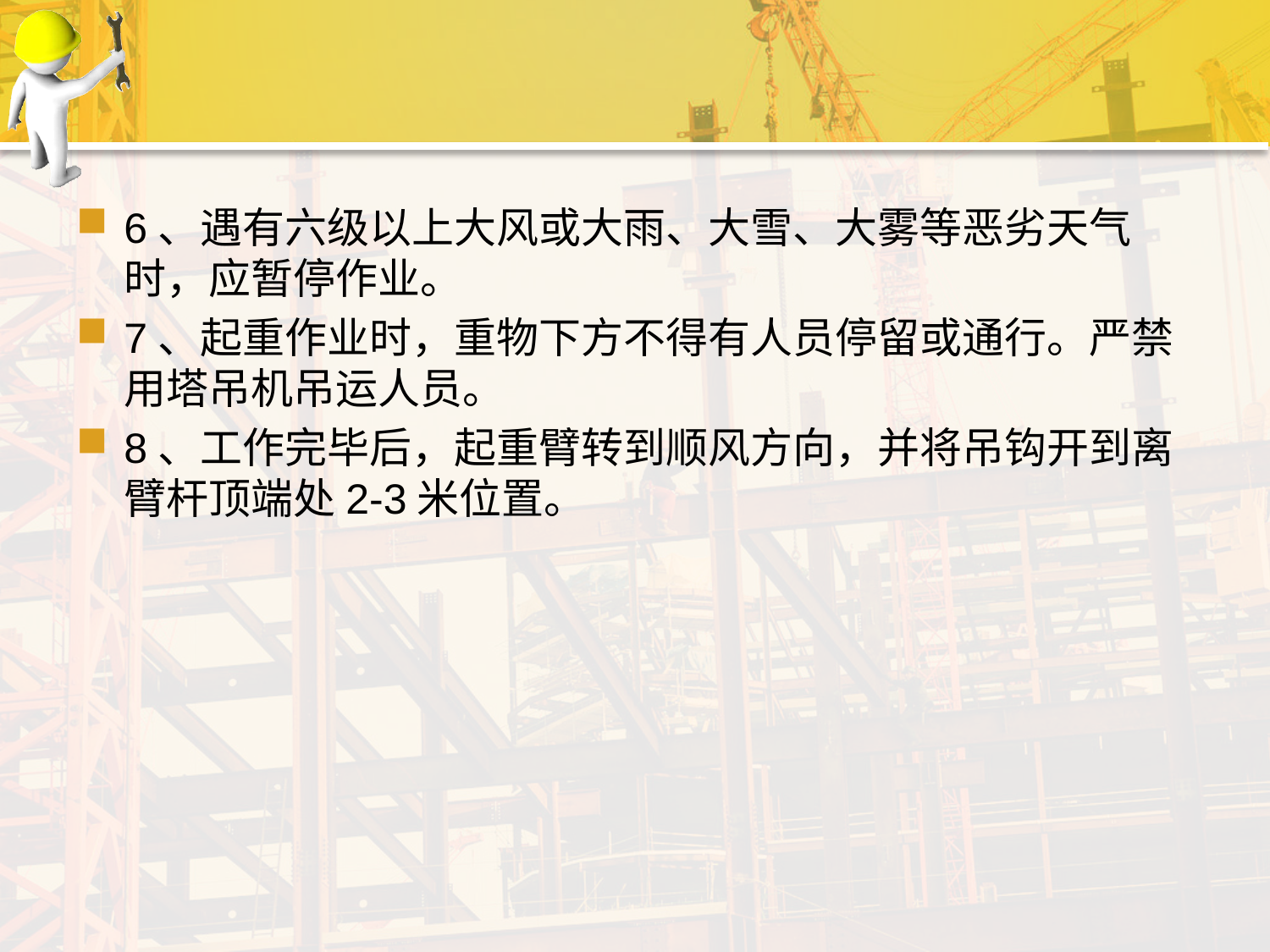

#
6、遇有六级以上大风或大雨、大雪、大雾等恶劣天气时，应暂停作业。
7、起重作业时，重物下方不得有人员停留或通行。严禁用塔吊机吊运人员。
8、工作完毕后，起重臂转到顺风方向，并将吊钩开到离臂杆顶端处2-3米位置。